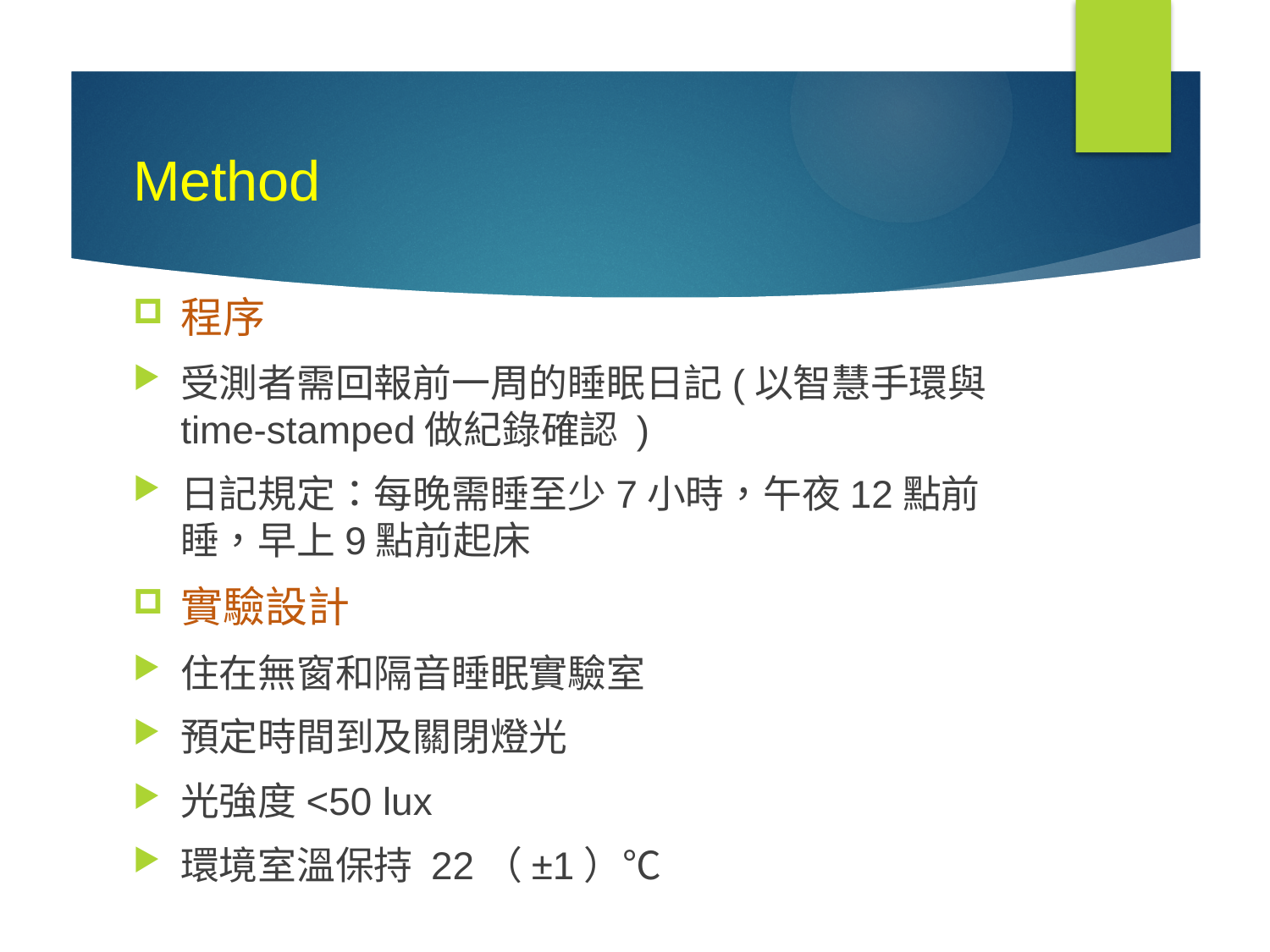

# Method
程序
受測者需回報前一周的睡眠日記(以智慧手環與time-stamped做紀錄確認 )
日記規定：每晚需睡至少7小時，午夜12點前睡，早上9點前起床
實驗設計
住在無窗和隔音睡眠實驗室
預定時間到及關閉燈光
光強度<50 lux
環境室溫保持 22（±1）℃